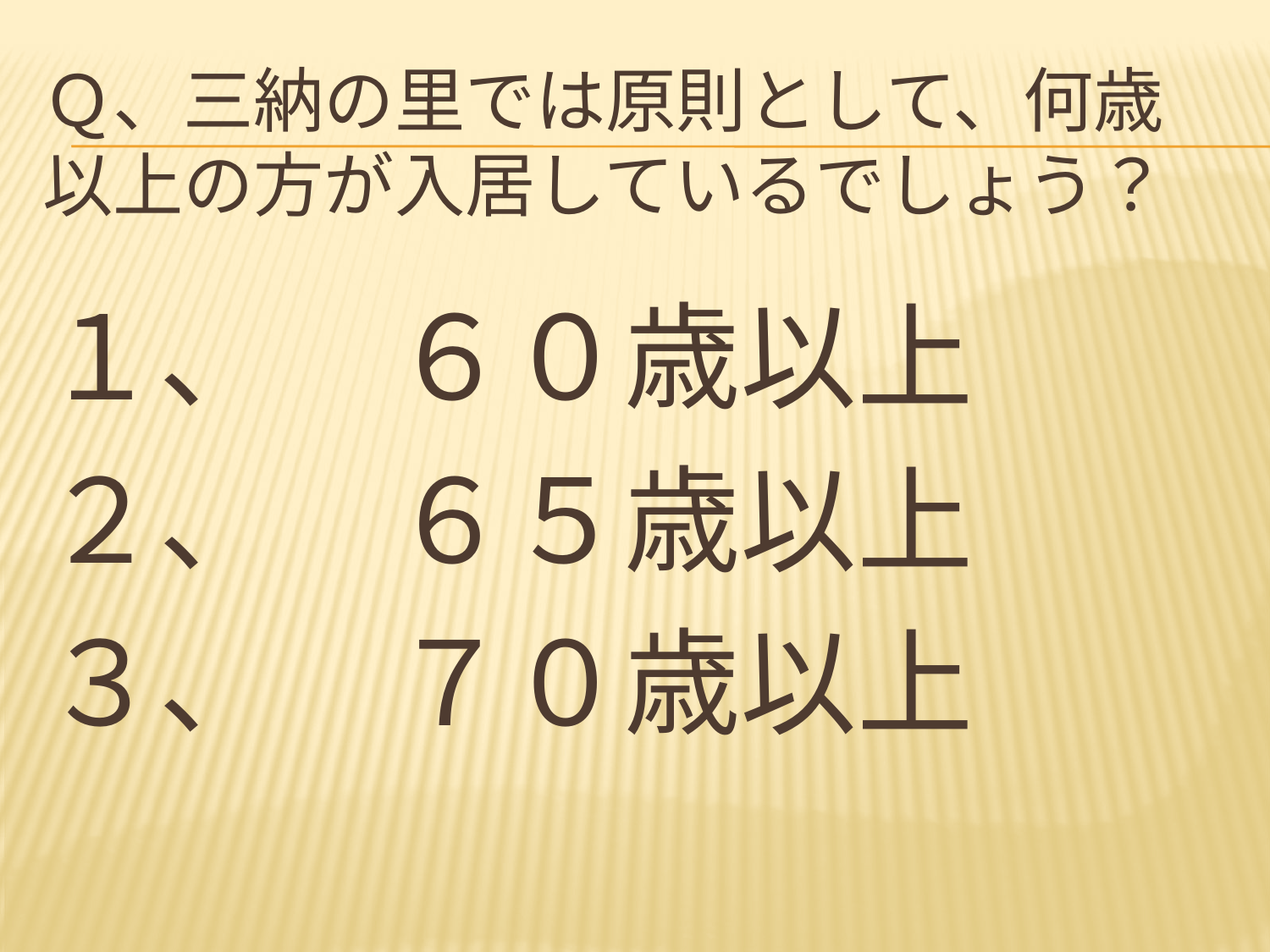

# ｑ、三納の里では原則として、何歳 以上の方が入居しているでしょう？
１、　６０歳以上
２、　６５歳以上
３、　７０歳以上